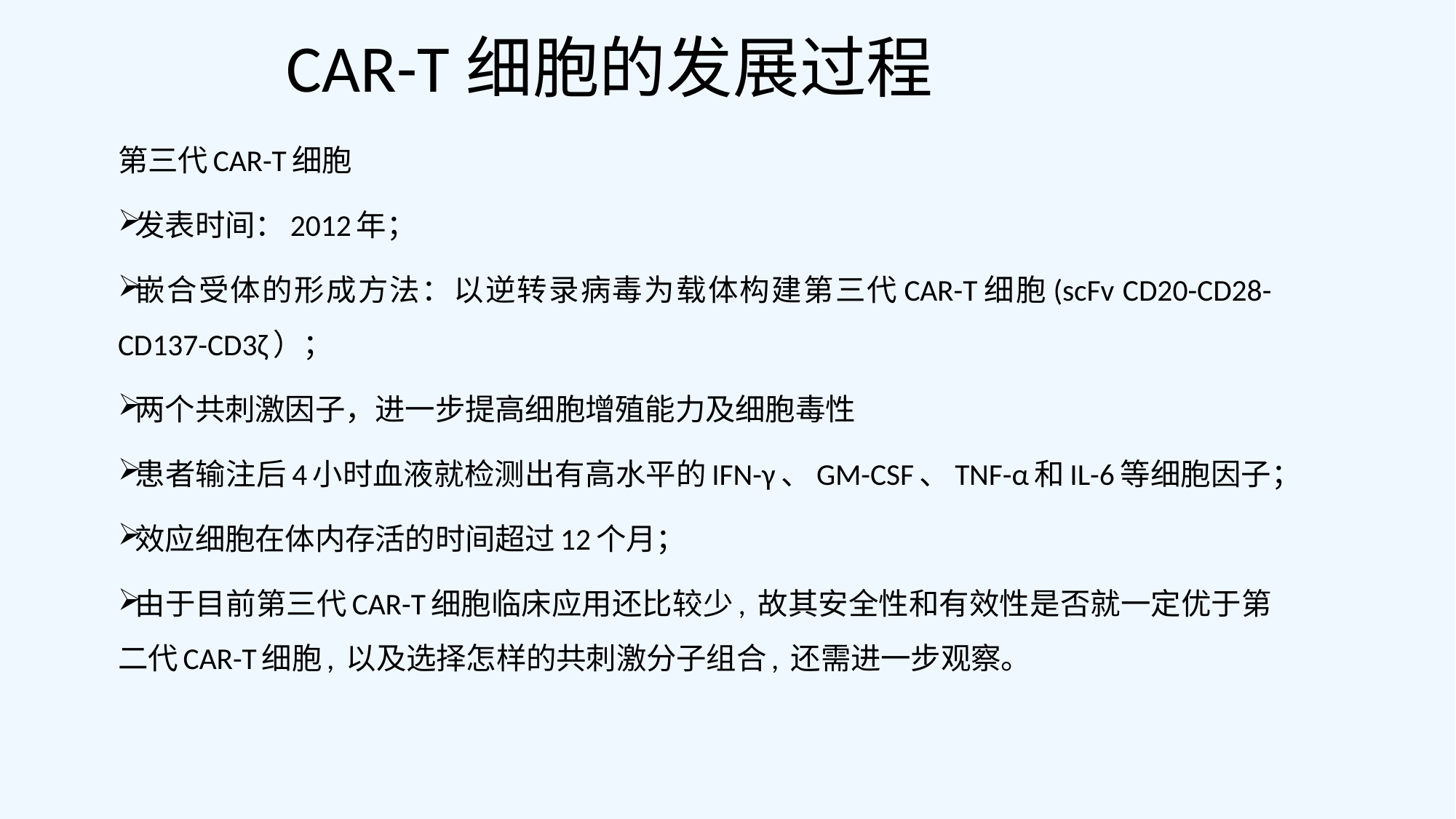

# CAR-T细胞的发展过程
第三代CAR-T细胞
发表时间：2012年；
嵌合受体的形成方法：以逆转录病毒为载体构建第三代CAR-T细胞(scFv CD20-CD28-CD137-CD3ζ）；
两个共刺激因子，进一步提高细胞增殖能力及细胞毒性
患者输注后4小时血液就检测出有高水平的IFN-γ、GM-CSF、TNF-α和IL-6等细胞因子；
效应细胞在体内存活的时间超过12个月；
由于目前第三代CAR-T细胞临床应用还比较少, 故其安全性和有效性是否就一定优于第二代CAR-T细胞, 以及选择怎样的共刺激分子组合, 还需进一步观察。